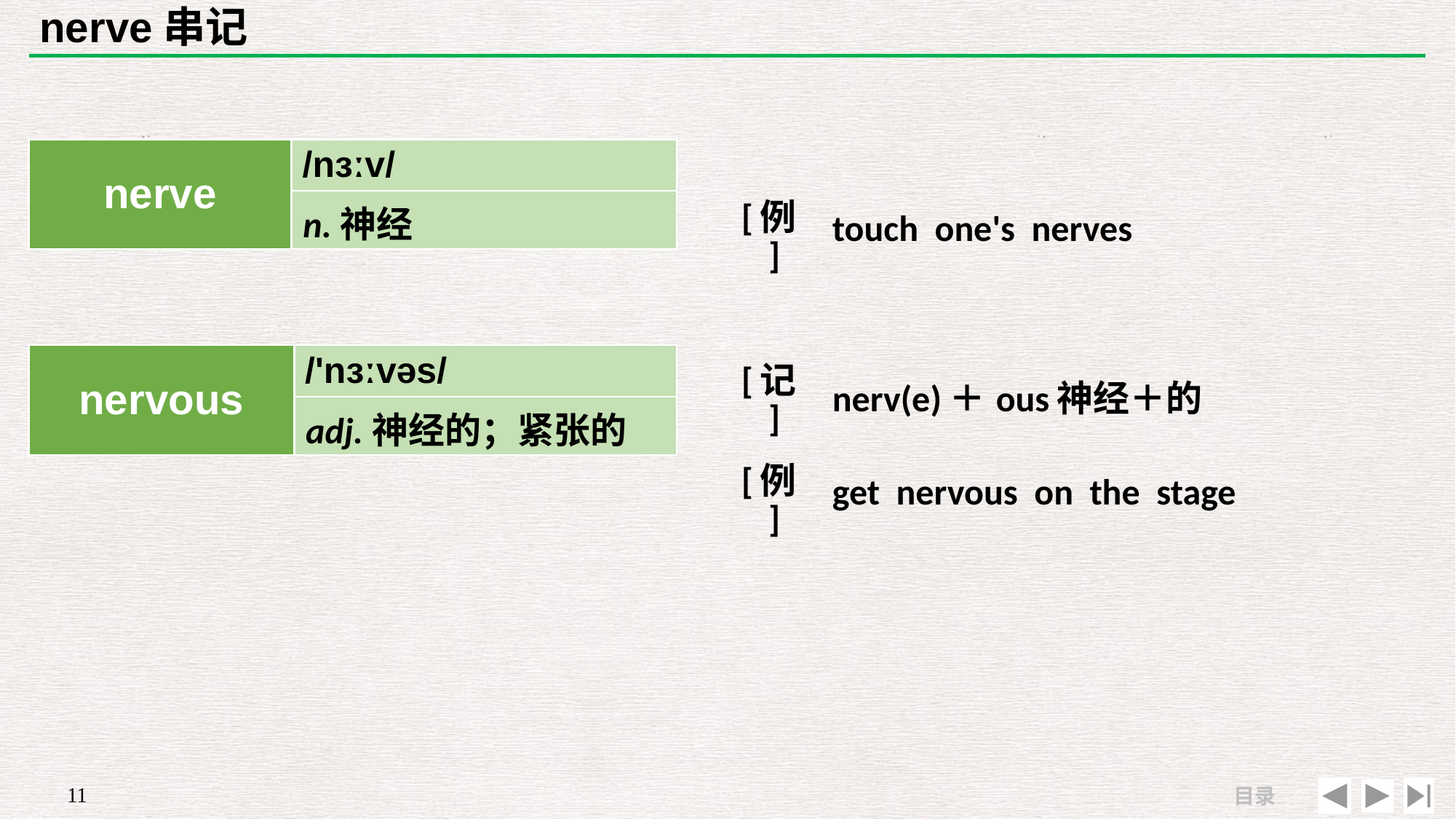

# nerve串记

|  |  |
| --- | --- |
| [例] | touch one's nerves |
| nerve | /nɜːv/ |
| --- | --- |
|  |  |
n.神经
| nervous | /'nɜːvəs/ |
| --- | --- |
|  |  |
| [记] | nerv(e)＋ous神经＋的 |
| --- | --- |
| [例] | get nervous on the stage |
adj.神经的；紧张的